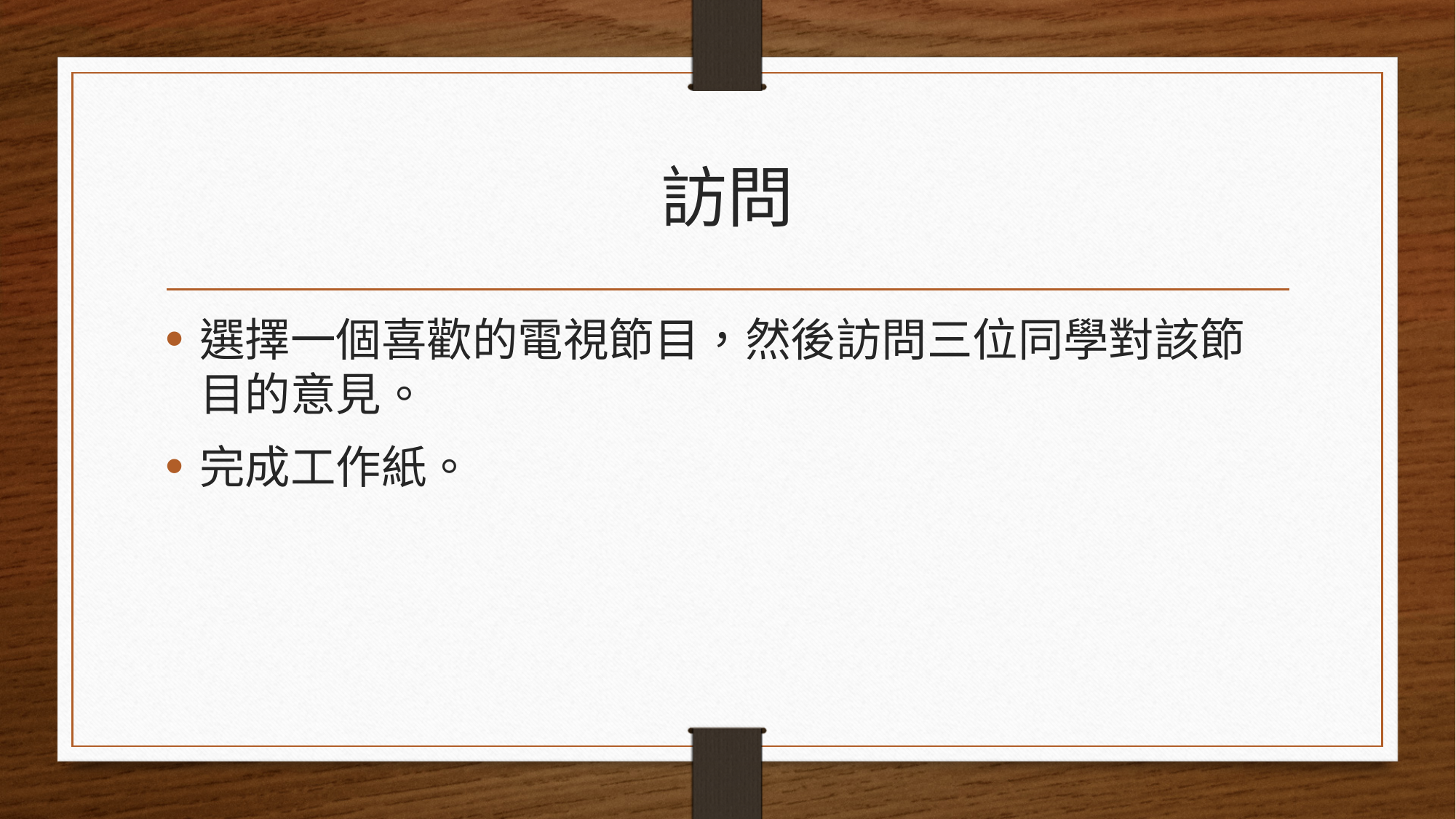

# 訪問
選擇一個喜歡的電視節目，然後訪問三位同學對該節目的意見。
完成工作紙。